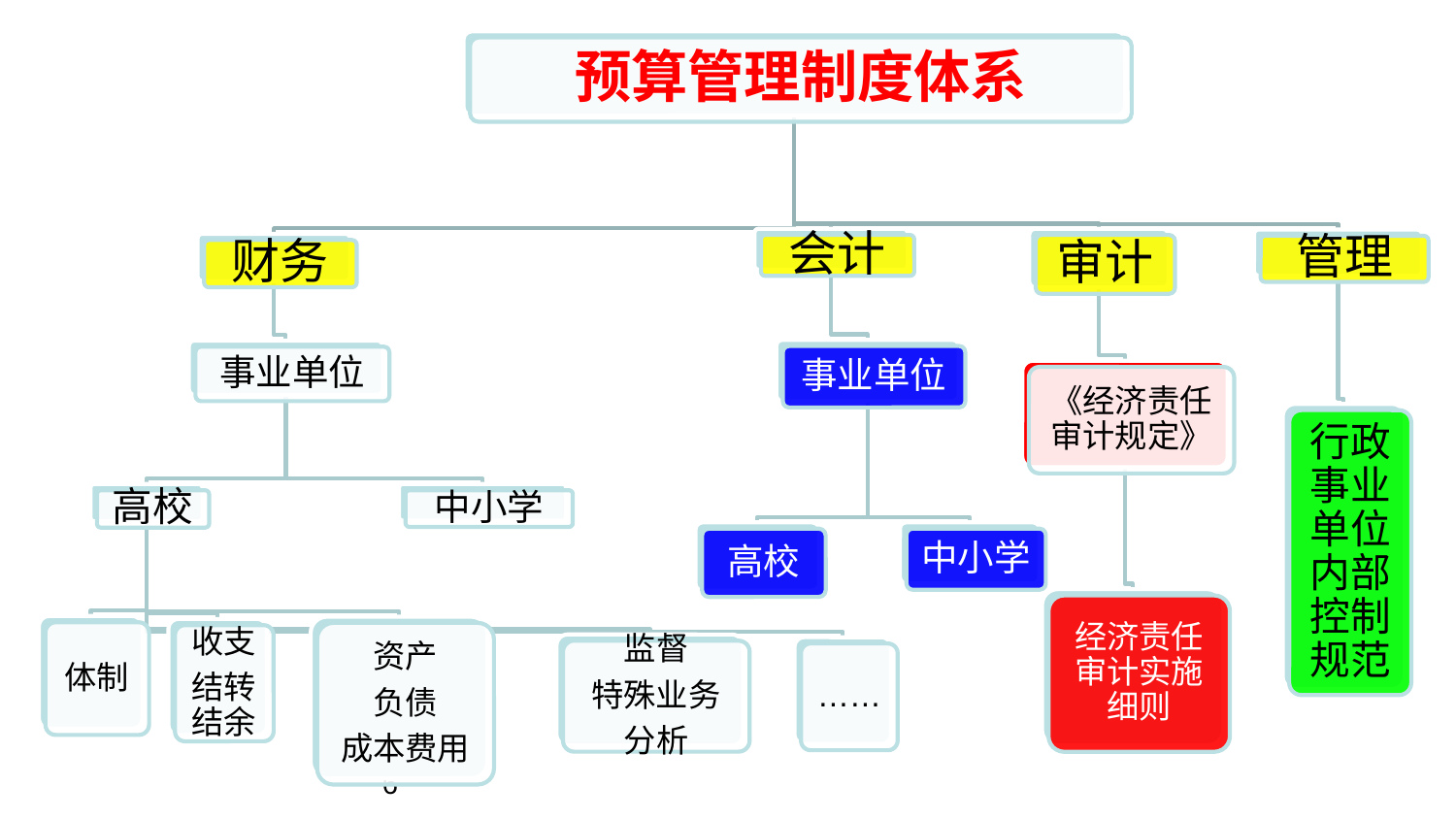

预算管理制度体系
财务
事业单位
高校
体制
收支
结转结余
资产
负债
成本费用
监督
特殊业务
分析
……
中小学
会计
事业单位
高校
中小学
审计
《经济责任审计规定》
经济责任审计实施细则
管理
行政事业单位内部控制规范
6